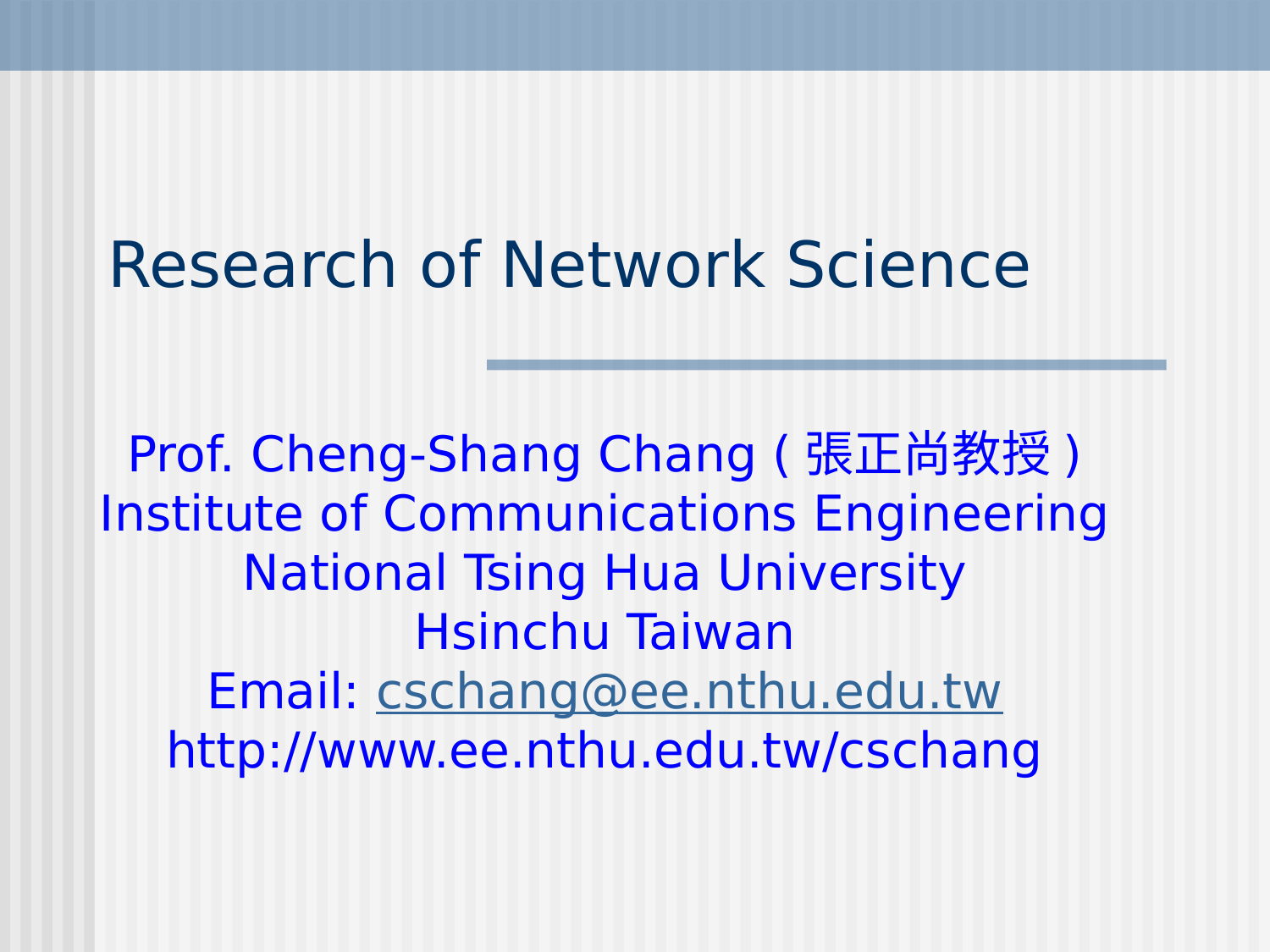

# Research of Network Science
Prof. Cheng-Shang Chang (張正尚教授)
Institute of Communications Engineering National Tsing Hua University
Hsinchu Taiwan
Email: cschang@ee.nthu.edu.tw
http://www.ee.nthu.edu.tw/cschang